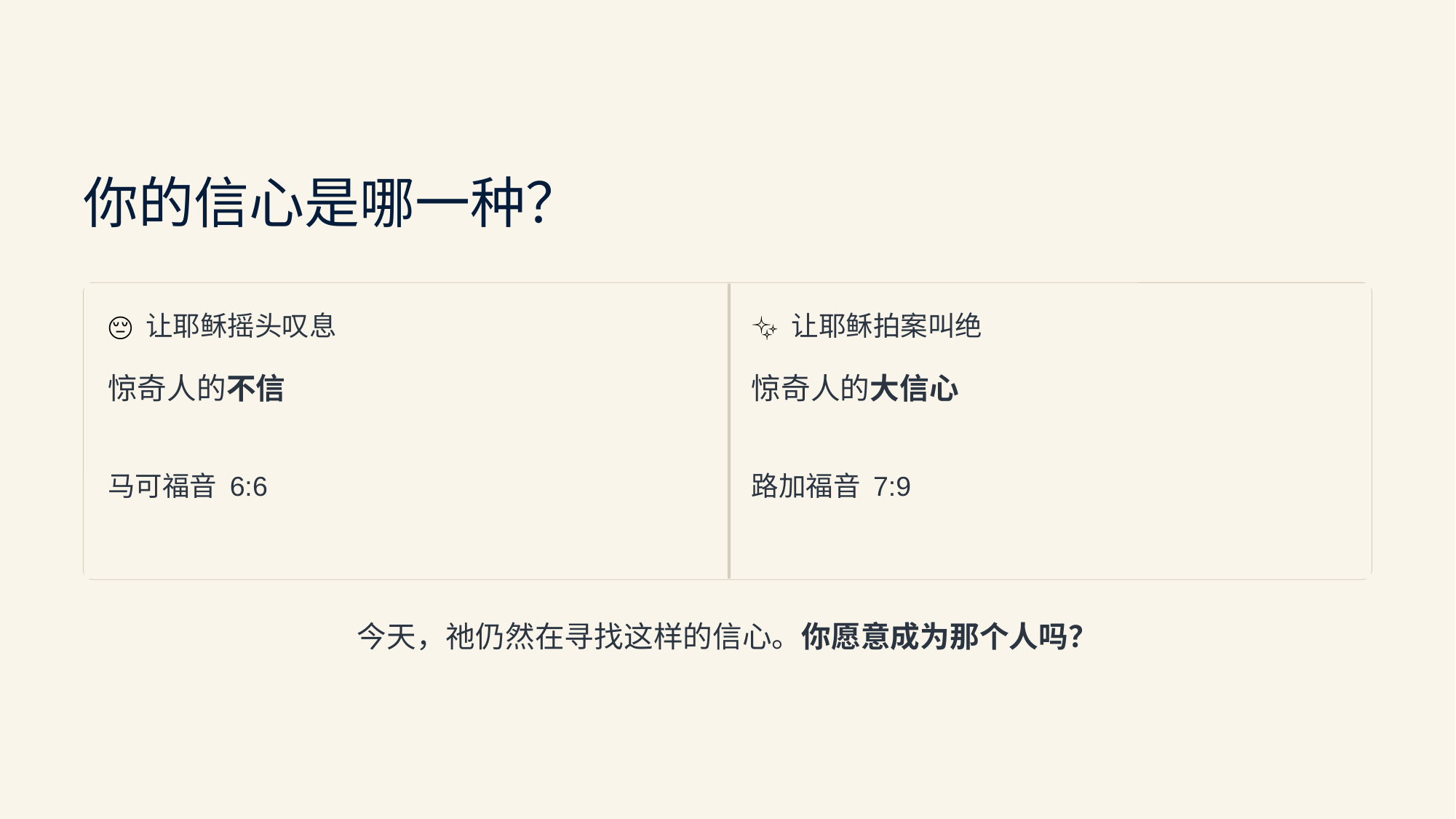

你的信心是哪一种？

😔 让耶稣摇头叹息
✨ 让耶稣拍案叫绝
惊奇人的不信
惊奇人的大信心
马可福音 6:6
路加福音 7:9

今天，祂仍然在寻找这样的信心。你愿意成为那个人吗？